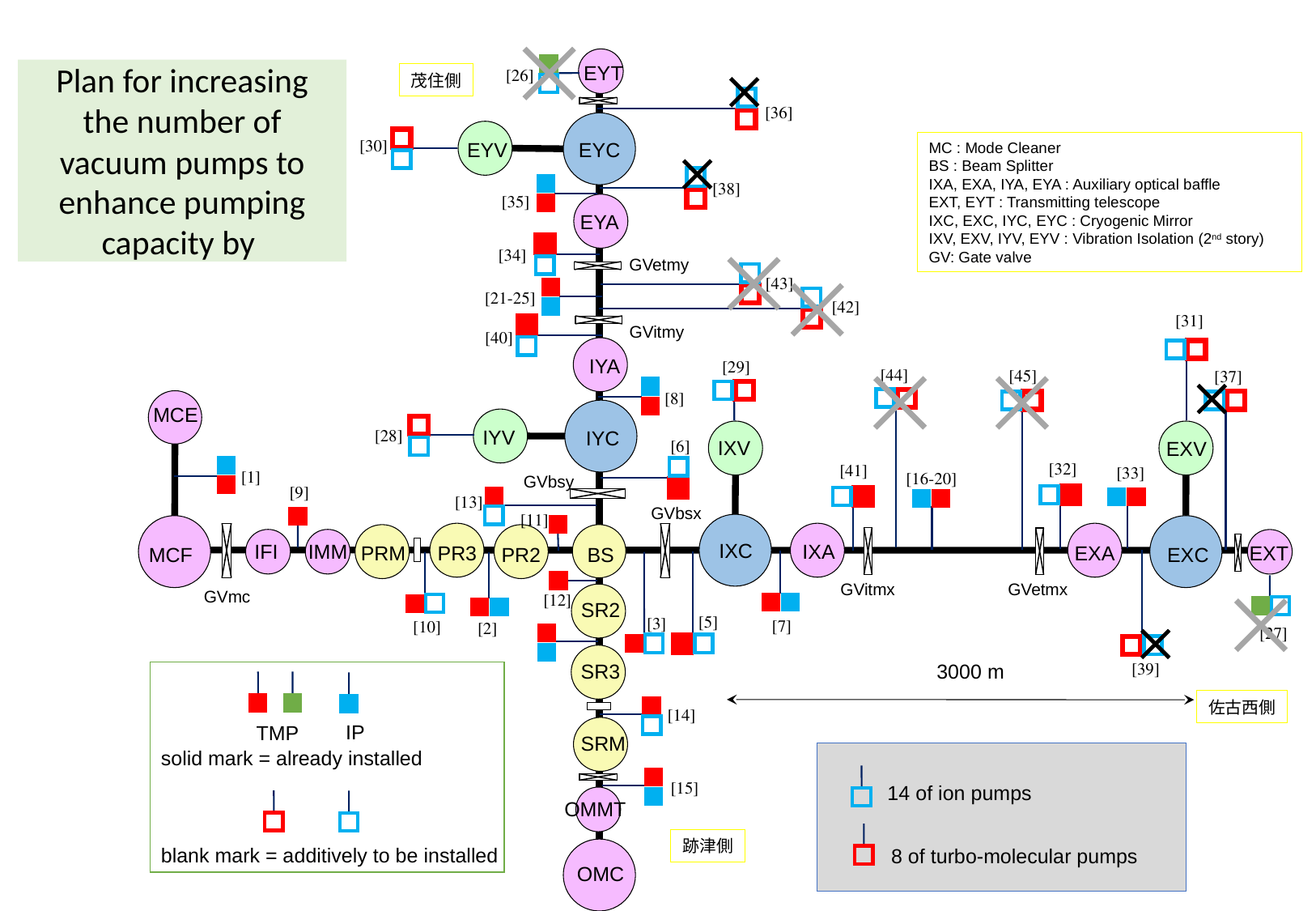

EYT

[26]
茂住側

[36]

[30]
EYV
EYC
MC : Mode Cleaner
BS : Beam Splitter
IXA, EXA, IYA, EYA : Auxiliary optical baffle
EXT, EYT : Transmitting telescope
IXC, EXC, IYC, EYC : Cryogenic Mirror
IXV, EXV, IYV, EYV : Vibration Isolation (2nd story)
GV: Gate valve

[38]
[35]

EYA

[34]
GVetmy

[43]

[21-25]
[42]

[31]
GVitmy

[40]

IYA
[29]
[44]
[45]
[37]

[8]

MCE

[28]
IYV
IYC

IXV
[6]
EXV

[32]
[41]
[33]
[1]
[16-20]
GVbsy
[9]
[13]

GVbsx
[11]

IXC
IFI
IMM
IXA
EXT
PRM
EXA
PR3
MCF
EXC
PR2
BS

GVitmx
GVetmx

GVmc
[12]

SR2
[5]
[3]
[7]
[10]
[2]

[27]

[39]
SR3
3000 m

TMP

IP
solid mark = already installed

blank mark = additively to be installed

佐古西側

[14]

SRM

14 of ion pumps

8 of turbo-molecular pumps
[15]

OMMT
跡津側

OMC
Plan for increasing the number of vacuum pumps to enhance pumping capacity by